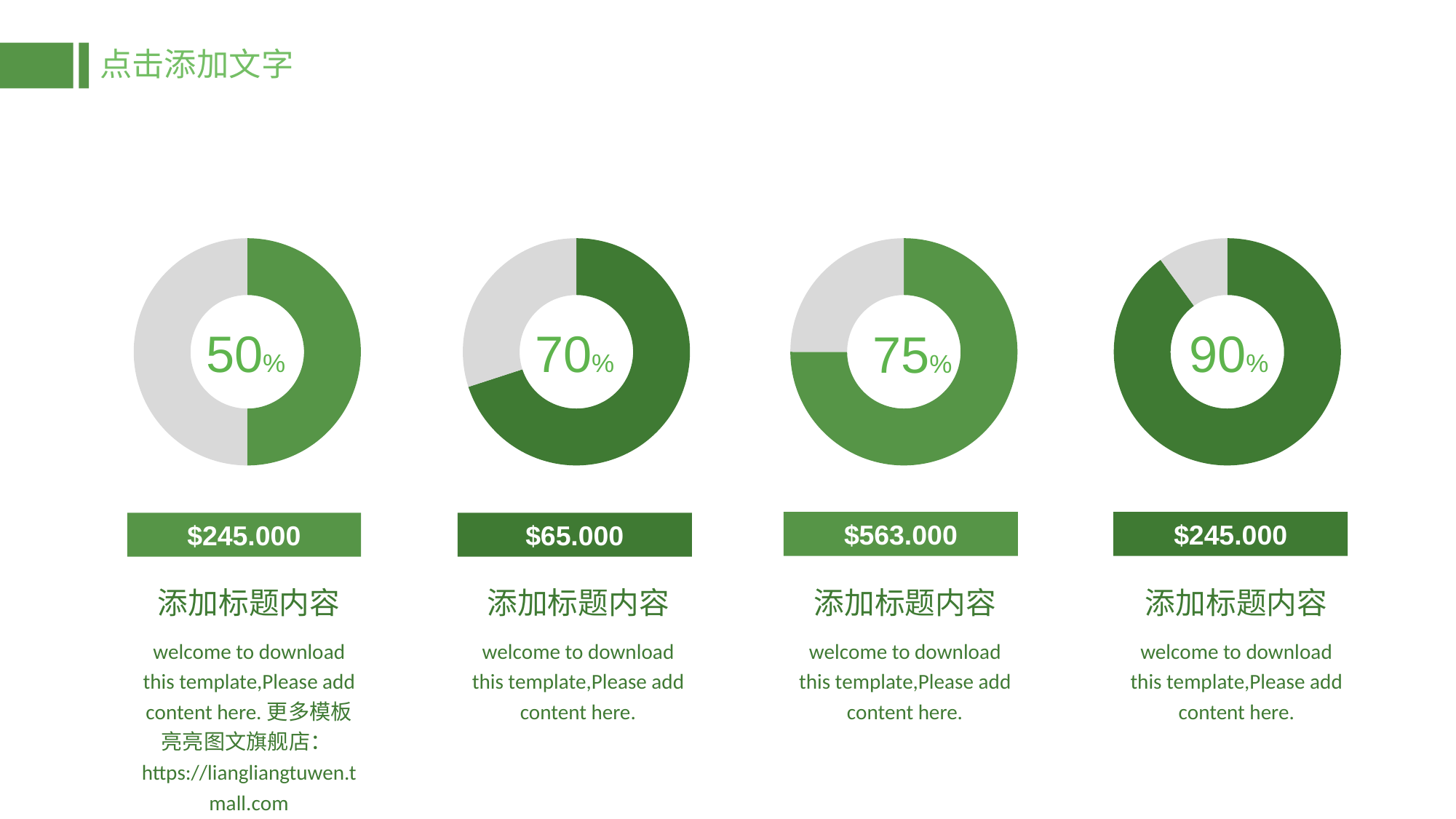

点击添加文字

### Chart

| Category |  |
|---|---|

### Chart

| Category |  |
|---|---|

### Chart

| Category |  |
|---|---|

### Chart

| Category |  |
|---|---|
50%
70%
90%
75%
$563.000
$245.000
$245.000
$65.000
添加标题内容
添加标题内容
添加标题内容
添加标题内容
welcome to download this template,Please add content here.更多模板亮亮图文旗舰店：https://liangliangtuwen.tmall.com
welcome to download this template,Please add content here.
welcome to download this template,Please add content here.
welcome to download this template,Please add content here.